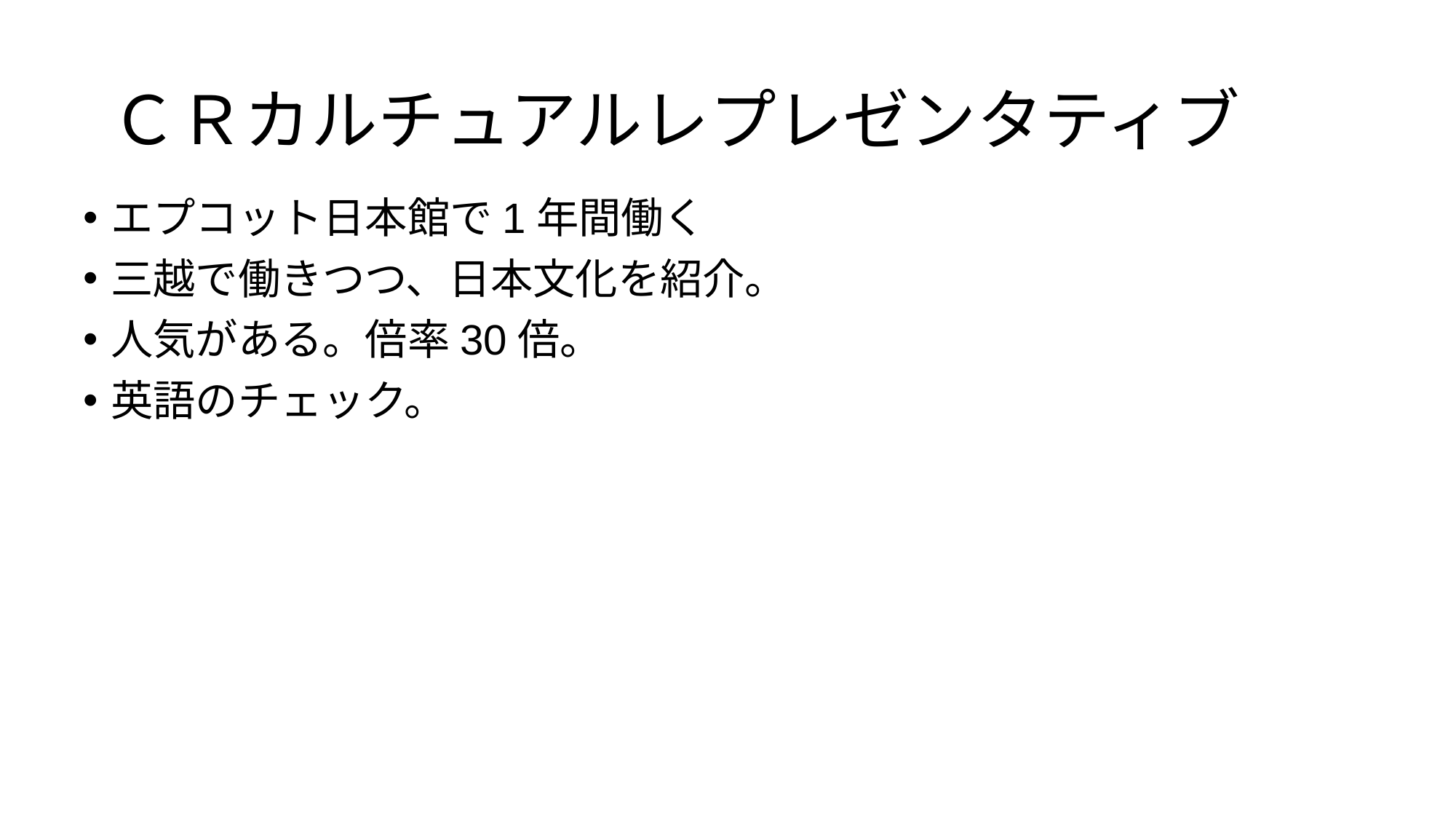

# ＣＲカルチュアルレプレゼンタティブ
エプコット日本館で1年間働く
三越で働きつつ、日本文化を紹介。
人気がある。倍率30倍。
英語のチェック。